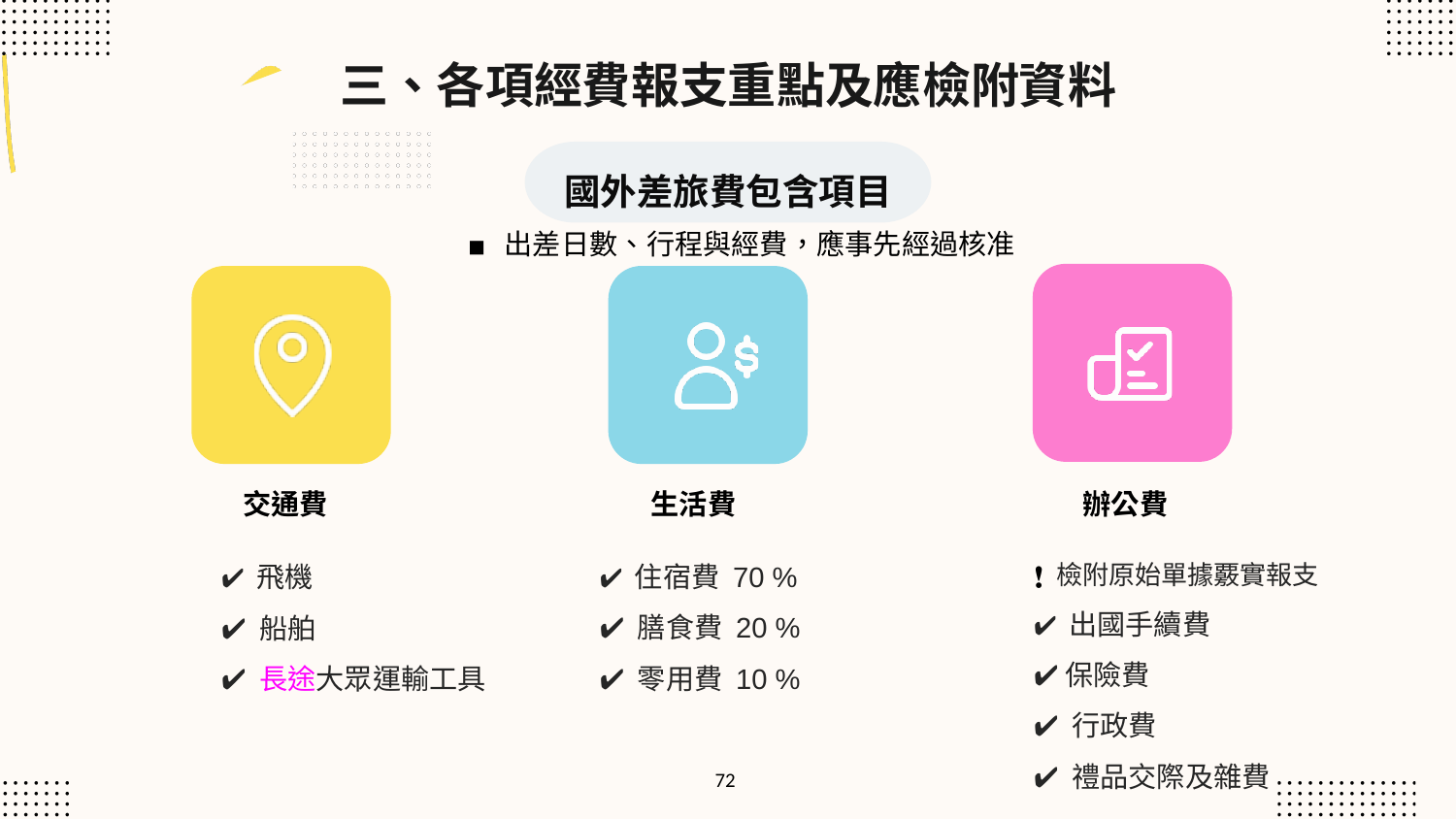

三、各項經費報支重點及應檢附資料

基本流程
國外差旅費包含項目
出差日數、行程與經費，應事先經過核准

交通費
生活費
辦公費
✔ 住宿費 70 %
✔ 膳食費 20 %
✔ 零用費 10 %
❗ 檢附原始單據覈實報支
✔ 出國手續費
✔ 保險費
✔ 行政費
✔ 禮品交際及雜費
✔ 飛機
✔ 船舶
✔ 長途大眾運輸工具

72